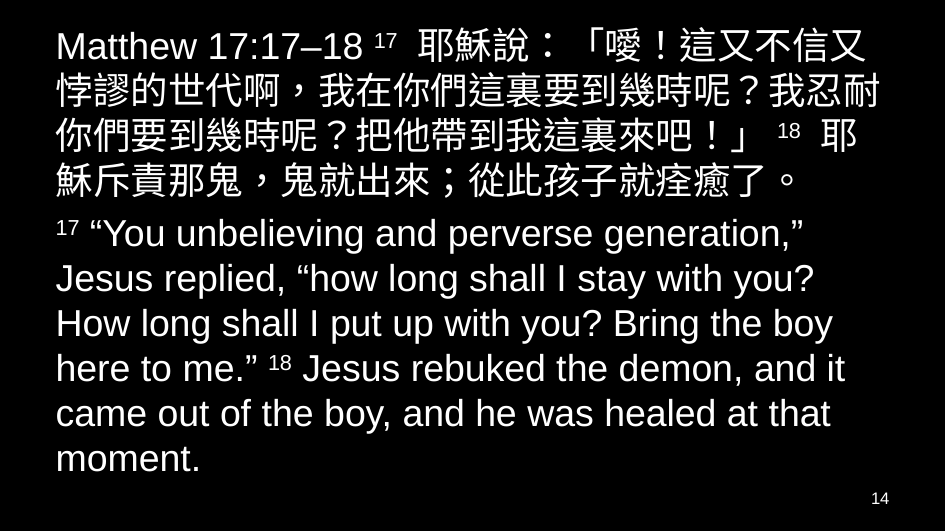

Matthew 17:17–18 17 耶穌說：「噯！這又不信又悖謬的世代啊，我在你們這裏要到幾時呢？我忍耐你們要到幾時呢？把他帶到我這裏來吧！」18 耶穌斥責那鬼，鬼就出來；從此孩子就痊癒了。
17 “You unbelieving and perverse generation,” Jesus replied, “how long shall I stay with you? How long shall I put up with you? Bring the boy here to me.” 18 Jesus rebuked the demon, and it came out of the boy, and he was healed at that moment.

14